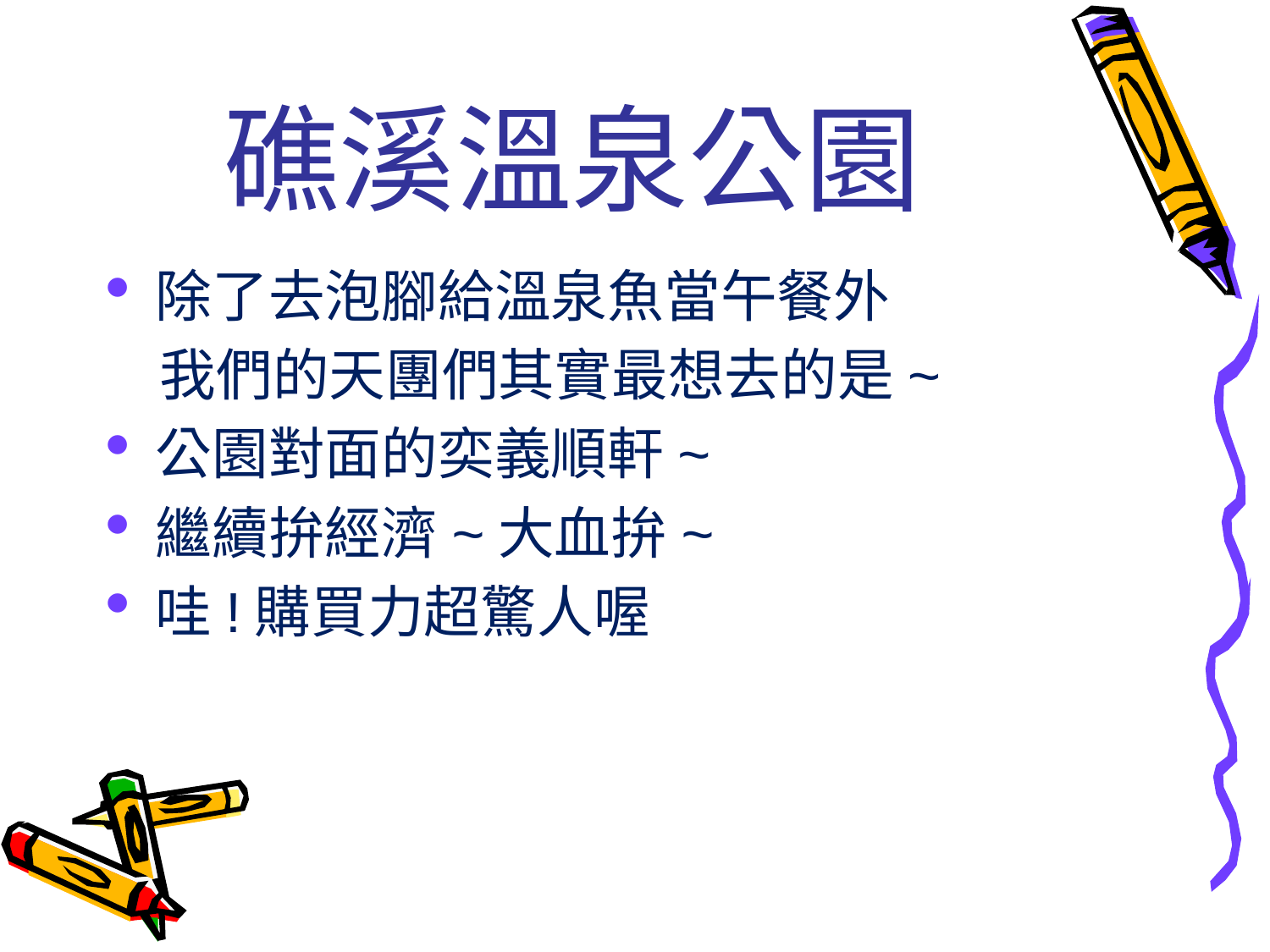

# 礁溪溫泉公園
除了去泡腳給溫泉魚當午餐外
   我們的天團們其實最想去的是~
公園對面的奕義順軒~
繼續拚經濟~大血拚~
哇!購買力超驚人喔